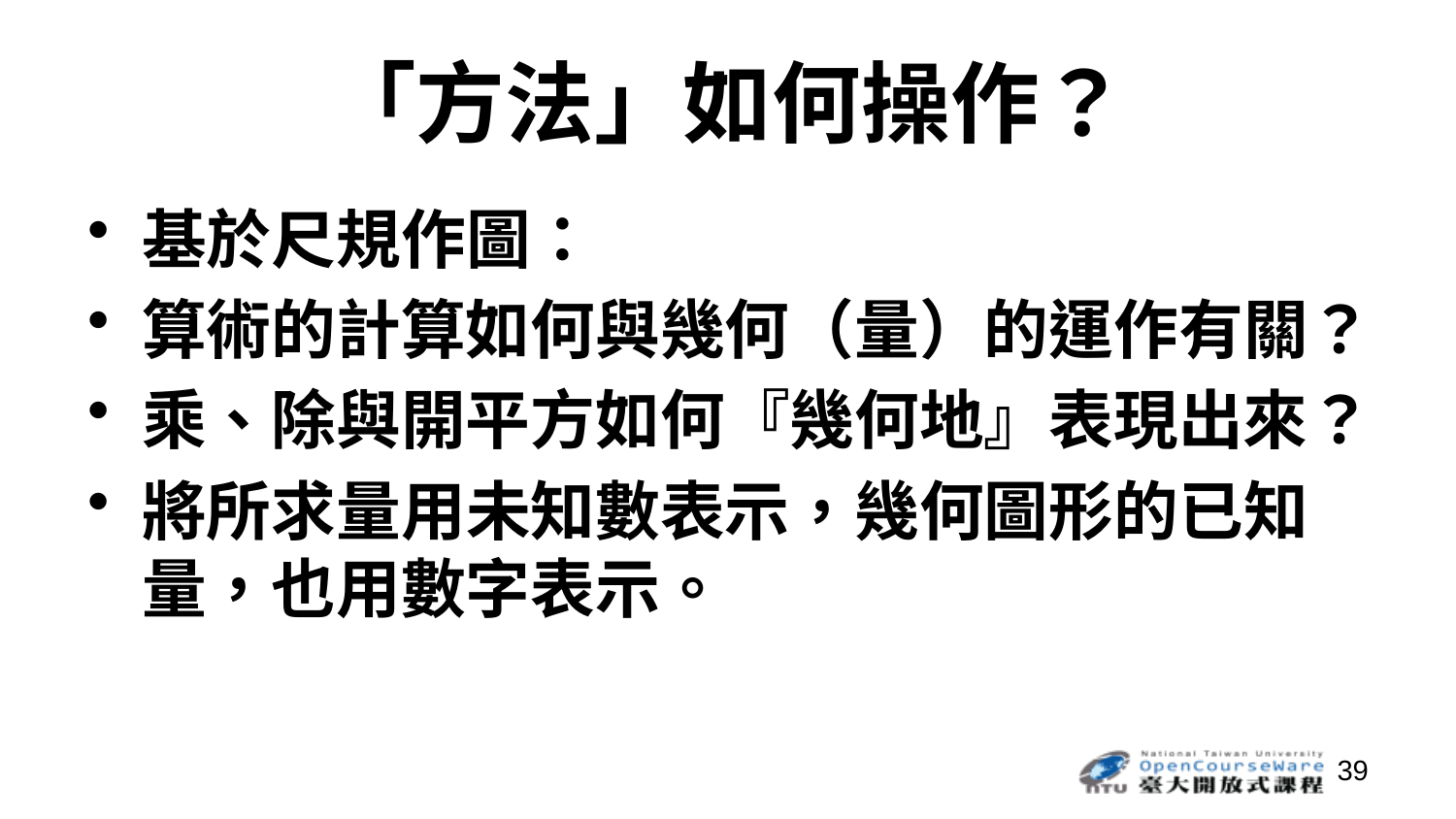

# 「方法」如何操作？
基於尺規作圖：
算術的計算如何與幾何（量）的運作有關？
乘、除與開平方如何『幾何地』表現出來？
將所求量用未知數表示，幾何圖形的已知量，也用數字表示。
39